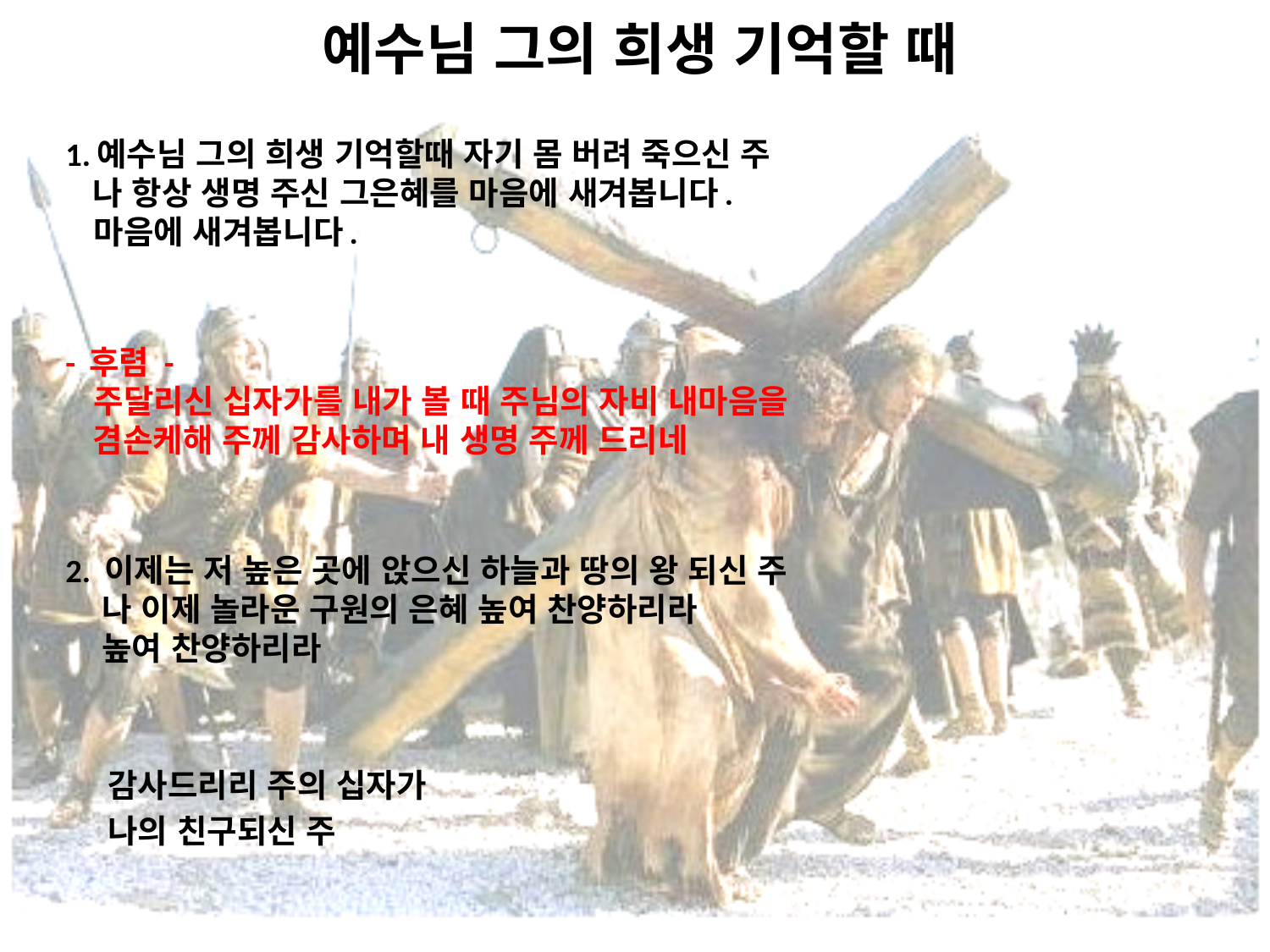

# 예수님 그의 희생 기억할 때
1.예수님 그의 희생 기억할때 자기 몸 버려 죽으신 주
   나 항상 생명 주신 그은혜를 마음에 새겨봅니다.
   마음에 새겨봅니다.

- 후렴 -
   주달리신 십자가를 내가 볼 때 주님의 자비 내마음을
   겸손케해 주께 감사하며 내 생명 주께 드리네

2. 이제는 저 높은 곳에 앉으신 하늘과 땅의 왕 되신 주
    나 이제 놀라운 구원의 은혜 높여 찬양하리라
    높여 찬양하리라

    감사드리리 주의 십자가
    나의 친구되신 주